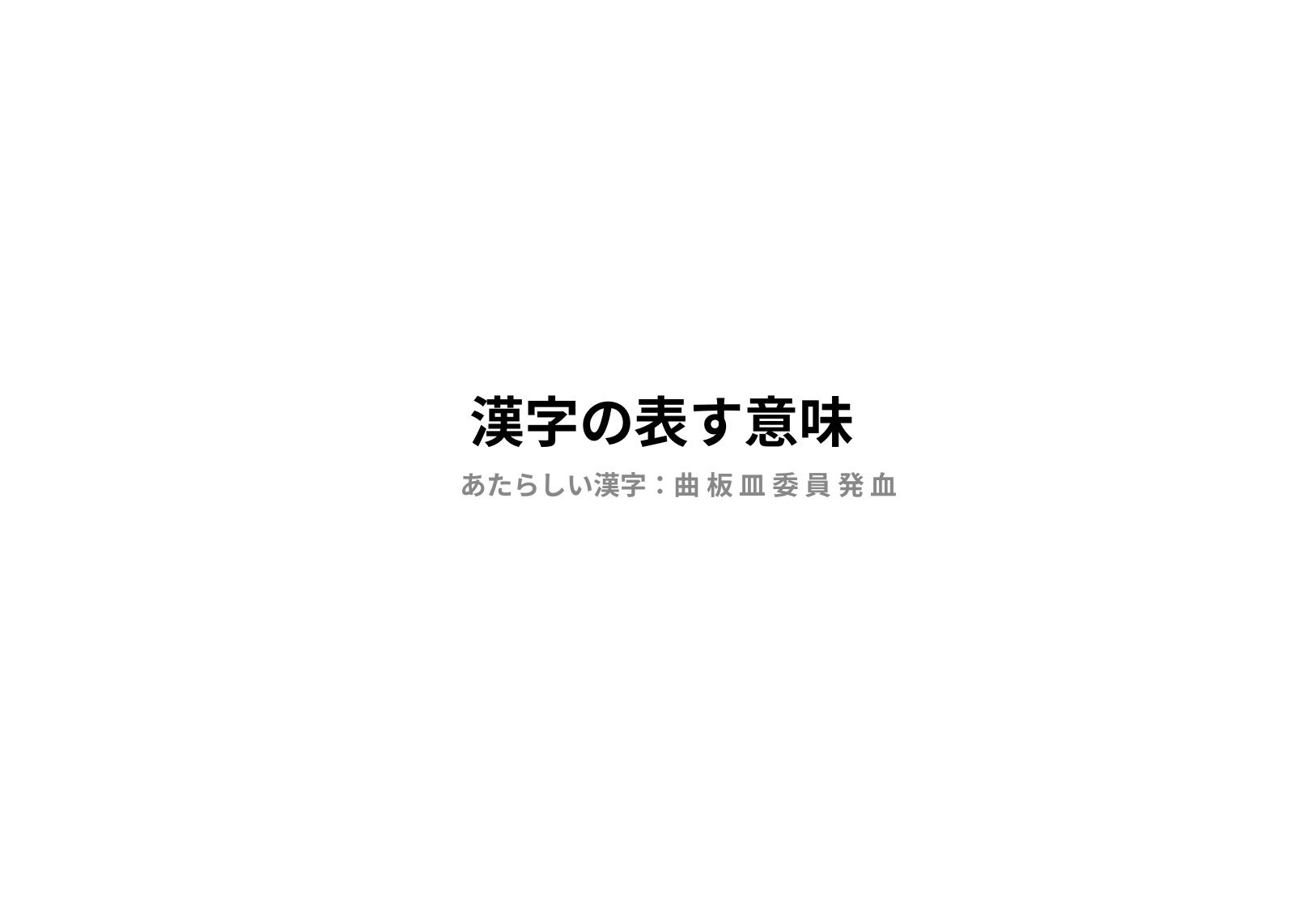

# 漢字の表す意味
あたらしい漢字：曲 板 皿 委 員 発 血